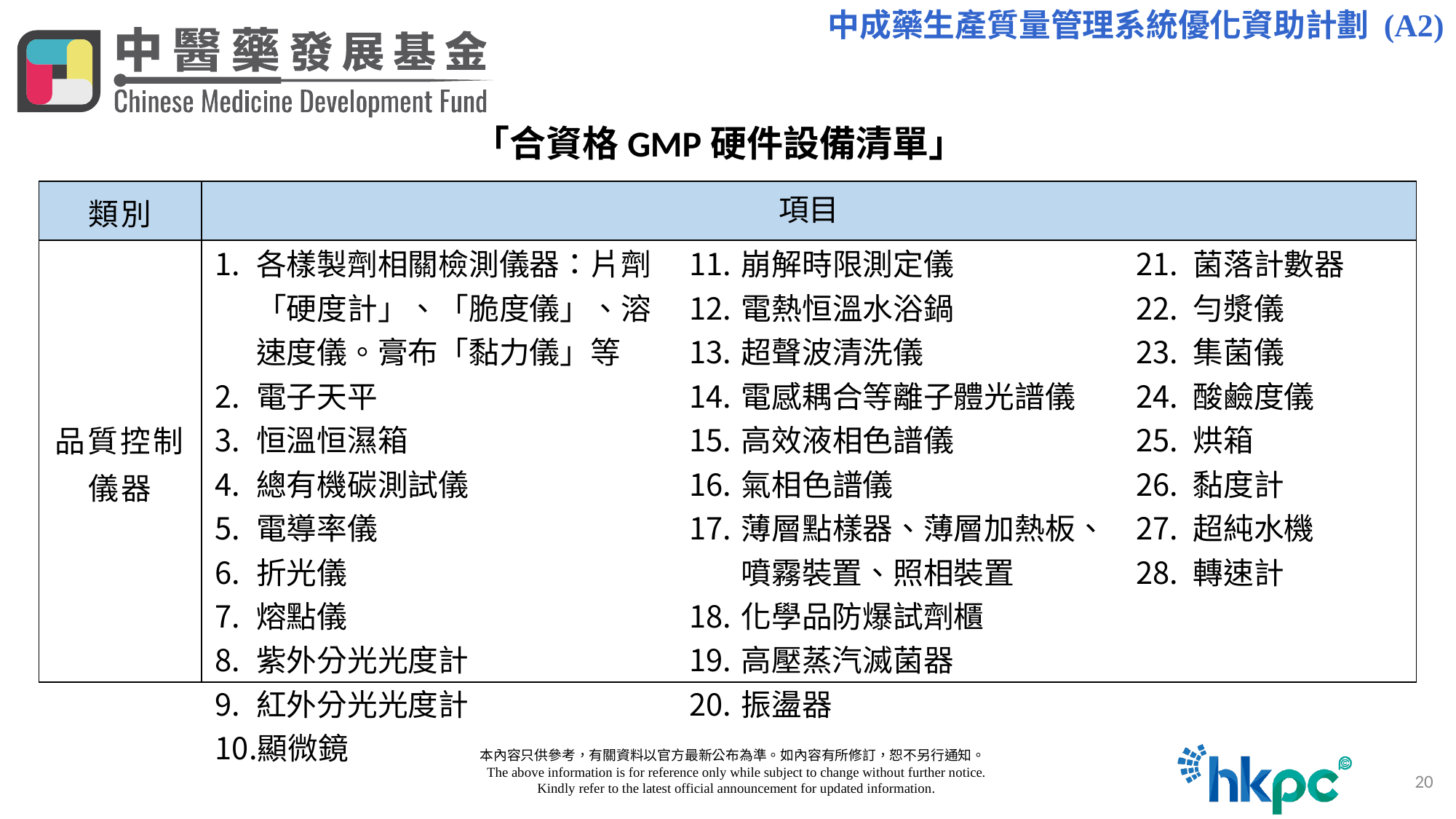

中成藥生產質量管理系統優化資助計劃 (A2)
「合資格GMP硬件設備清單」
| 類別 | 項目 |  |  |
| --- | --- | --- | --- |
| 品質控制儀器 | 各樣製劑相關檢測儀器：片劑「硬度計」、「脆度儀」、溶速度儀。膏布「黏力儀」等 電子天平 恒溫恒濕箱 總有機碳測試儀 電導率儀 折光儀 熔點儀 紫外分光光度計 紅外分光光度計 顯微鏡 | 崩解時限測定儀 電熱恒溫水浴鍋 超聲波清洗儀 電感耦合等離子體光譜儀 高效液相色譜儀 氣相色譜儀 薄層點樣器、薄層加熱板、噴霧裝置、照相裝置 化學品防爆試劑櫃 高壓蒸汽滅菌器 振盪器 | 菌落計數器 勻漿儀 集菌儀 酸鹼度儀 烘箱 黏度計  超純水機 轉速計 |
  本內容只供參考，有關資料以官方最新公布為準。如內容有所修訂，恕不另行通知。
     The above information is for reference only while subject to change without further notice.
     Kindly refer to the latest official announcement for updated information.
20